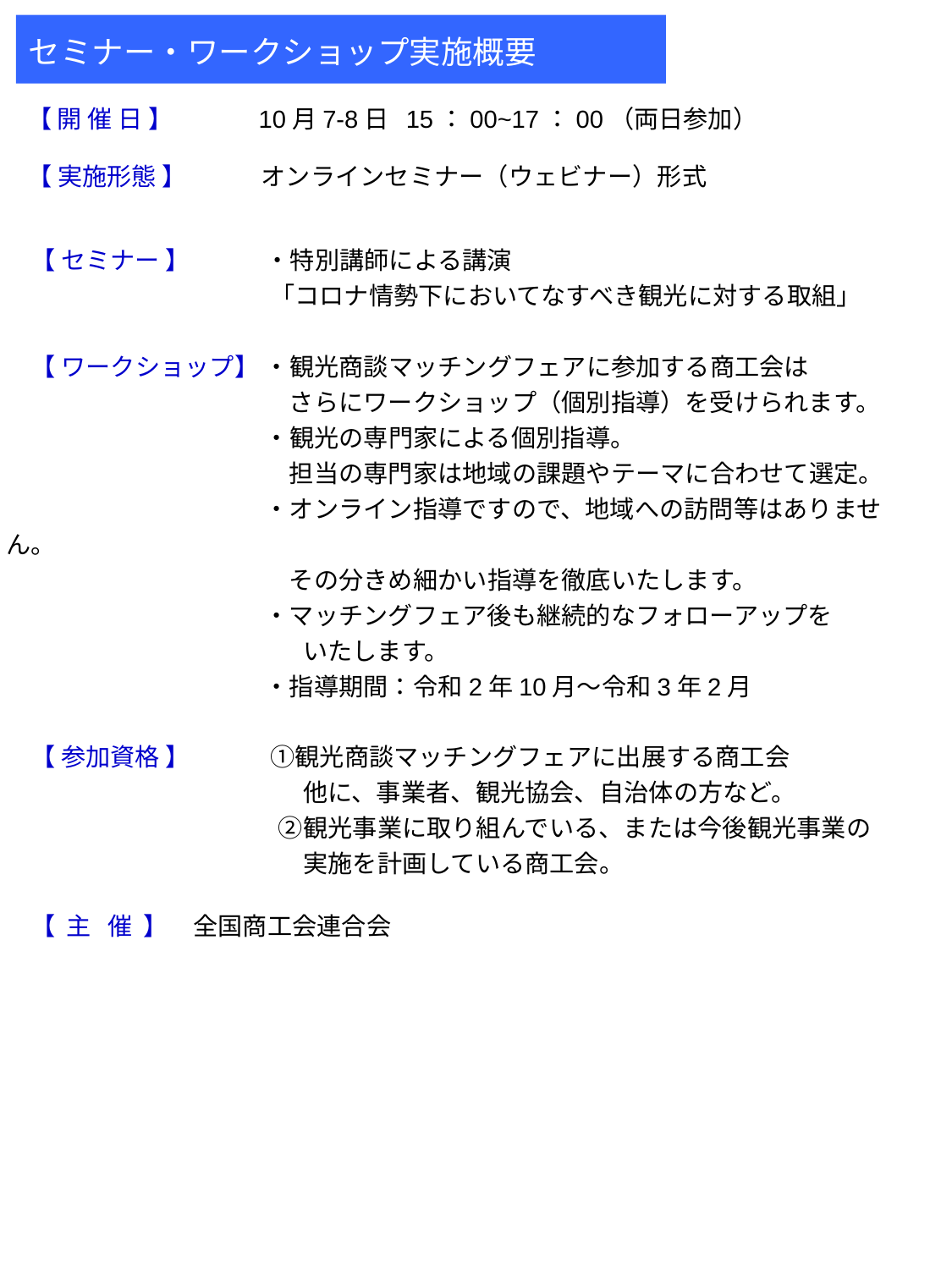

セミナー・ワークショップ実施概要
　【 開 催 日 】　 　　10月7-8日  15：00~17：00（両日参加）
　【 実施形態 】　　　オンラインセミナー（ウェビナー）形式
　【 セミナー 】　　	 ・特別講師による講演
　　　　　　　　  　　 「コロナ情勢下においてなすべき観光に対する取組」

　【 ワークショップ】 ・観光商談マッチングフェアに参加する商工会は
　　　　　　　　　　　  さらにワークショップ（個別指導）を受けられます。
　　　　　　　　　　  ・観光の専門家による個別指導。
　　　　　　　　　　　  担当の専門家は地域の課題やテーマに合わせて選定。
　　　　　　　　　　  ・オンライン指導ですので、地域への訪問等はありません。
　　　　　　　　　　　  その分きめ細かい指導を徹底いたします。
　　　　　　　　　　  ・マッチングフェア後も継続的なフォローアップを
　　　　　　　　　　　　いたします。
　　　　　　　　　　  ・指導期間：令和2年10月～令和3年2月
　【 参加資格 】　　　 ①観光商談マッチングフェアに出展する商工会
　　　　　　　　　　　　他に、事業者、観光協会、自治体の方など。
　　　　　　　　　　　②観光事業に取り組んでいる、または今後観光事業の
　　　　　　　　　　　　実施を計画している商工会。

　【  主   催  】　全国商工会連合会